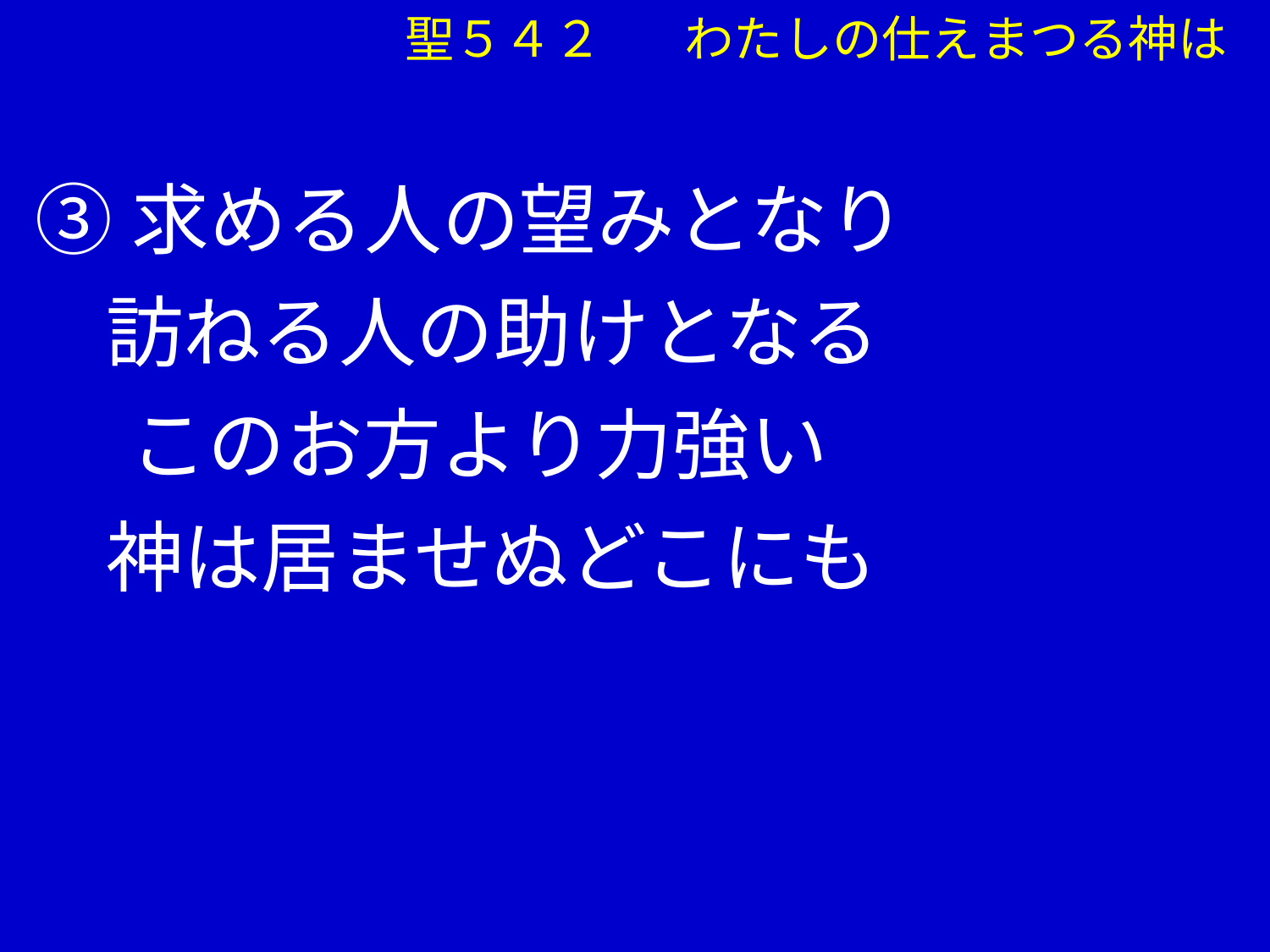

聖５４２   　わたしの仕えまつる神は
③求める人の望みとなり
   訪ねる人の助けとなる
　 このお方より力強い
   神は居ませぬどこにも